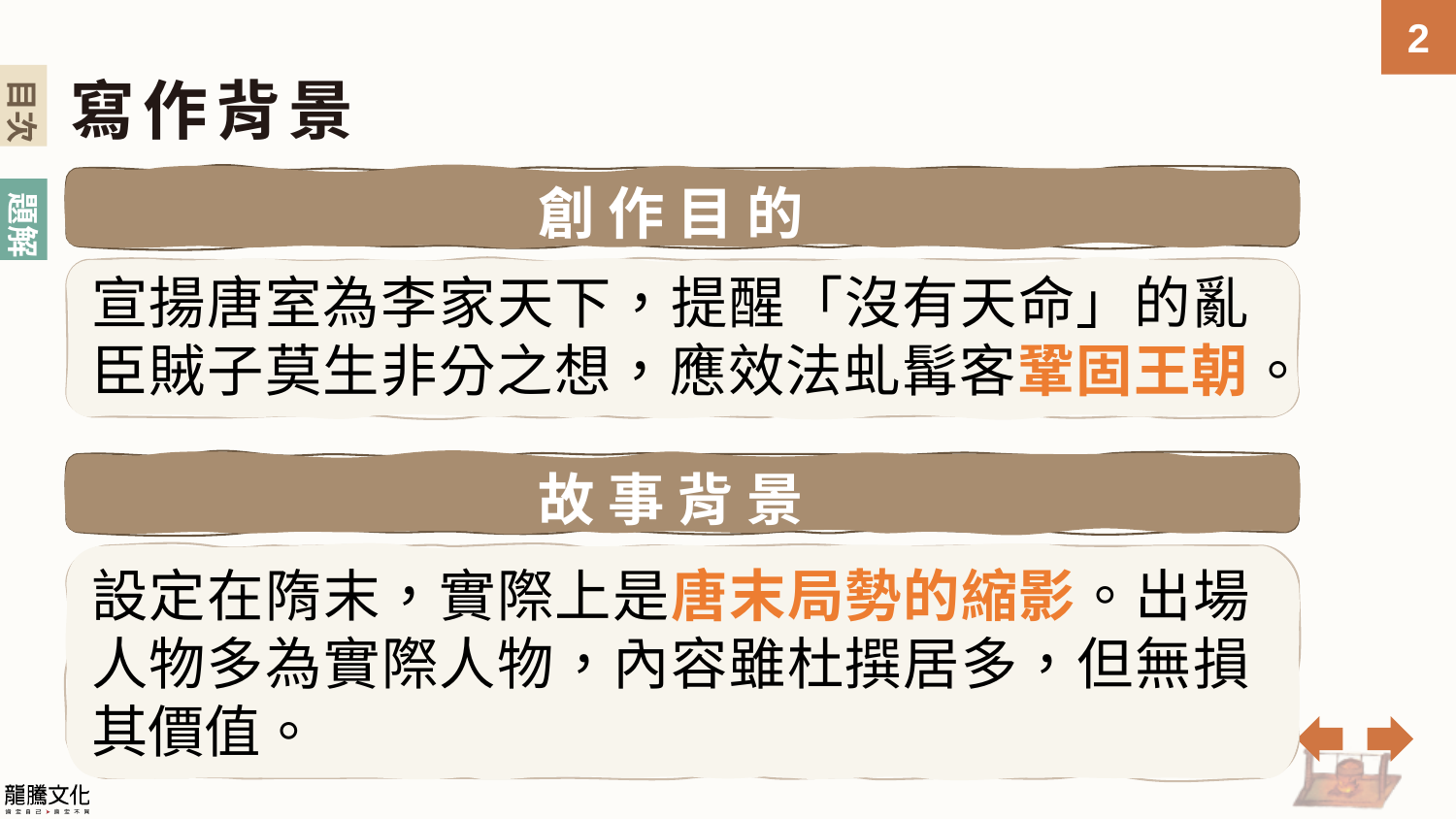

寫作背景
創 作 目 的

宣揚唐室為李家天下，提醒「沒有天命」的亂臣賊子莫生非分之想，應效法虬髯客鞏固王朝。

故 事 背 景

設定在隋末，實際上是唐末局勢的縮影。出場人物多為實際人物，內容雖杜撰居多，但無損其價值。